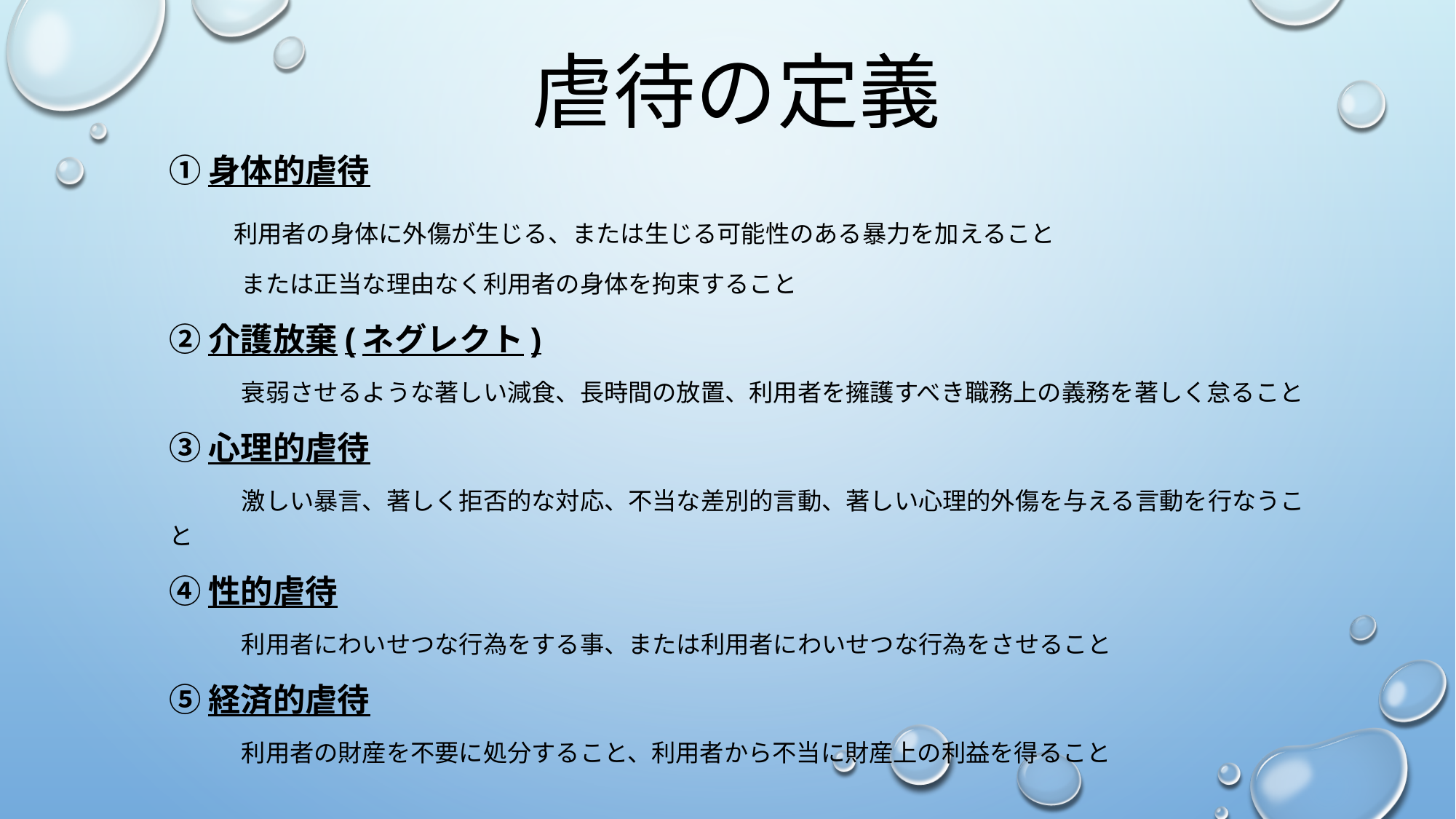

# 虐待の定義
①身体的虐待
　　利用者の身体に外傷が生じる、または生じる可能性のある暴力を加えること
　　　または正当な理由なく利用者の身体を拘束すること
②介護放棄(ネグレクト)
　　　衰弱させるような著しい減食、長時間の放置、利用者を擁護すべき職務上の義務を著しく怠ること
③心理的虐待
　　　激しい暴言、著しく拒否的な対応、不当な差別的言動、著しい心理的外傷を与える言動を行なうこと
④性的虐待
　　　利用者にわいせつな行為をする事、または利用者にわいせつな行為をさせること
⑤経済的虐待
　　　利用者の財産を不要に処分すること、利用者から不当に財産上の利益を得ること